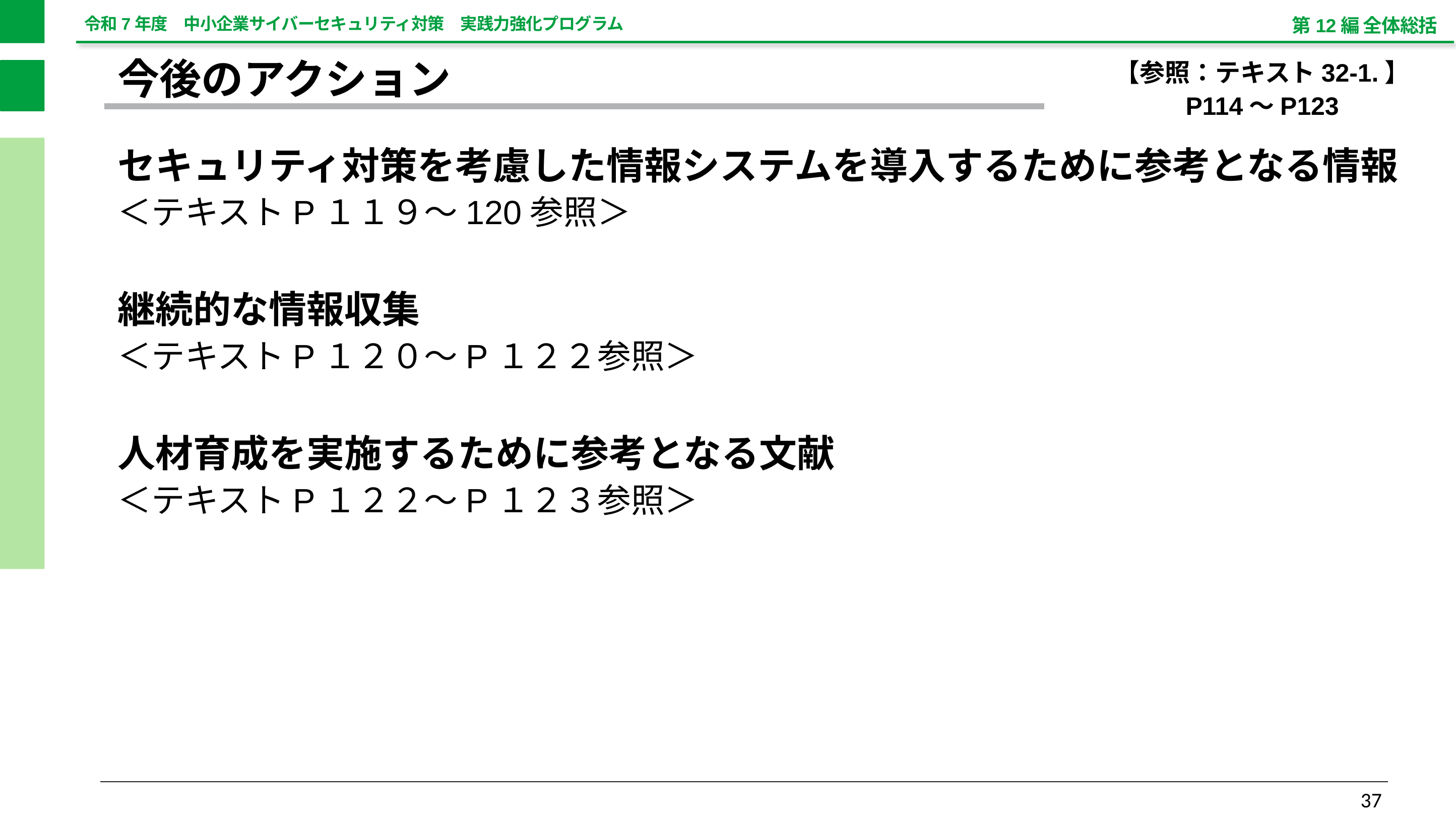

第12編 全体総括
【参照：テキスト32-1.】
P114～P123
今後のアクション
セキュリティ対策を考慮した情報システムを導入するために参考となる情報
＜テキストP１１９～120参照＞

継続的な情報収集
＜テキストP１２０～P１２２参照＞

人材育成を実施するために参考となる文献
＜テキストP１２２～P１２３参照＞